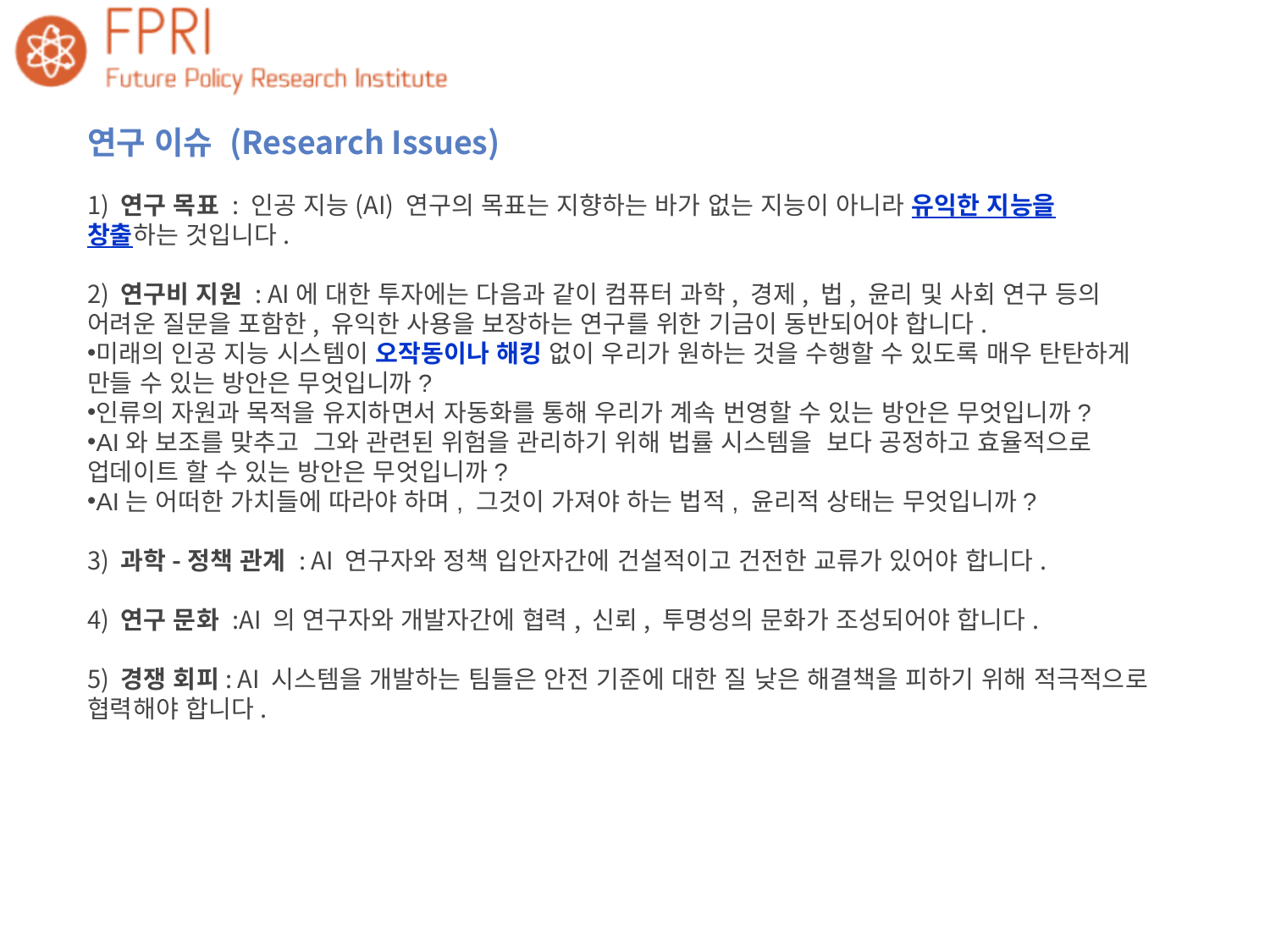

연구 이슈 (Research Issues)

1) 연구 목표 : 인공 지능(AI) 연구의 목표는 지향하는 바가 없는 지능이 아니라 유익한 지능을 창출하는 것입니다.

2) 연구비 지원 : AI에 대한 투자에는 다음과 같이 컴퓨터 과학, 경제, 법, 윤리 및 사회 연구 등의 어려운 질문을 포함한, 유익한 사용을 보장하는 연구를 위한 기금이 동반되어야 합니다.
미래의 인공 지능 시스템이 오작동이나 해킹 없이 우리가 원하는 것을 수행할 수 있도록 매우 탄탄하게 만들 수 있는 방안은 무엇입니까?
인류의 자원과 목적을 유지하면서 자동화를 통해 우리가 계속 번영할 수 있는 방안은 무엇입니까?
AI와 보조를 맞추고  그와 관련된 위험을 관리하기 위해 법률 시스템을  보다 공정하고 효율적으로 업데이트 할 수 있는 방안은 무엇입니까?
AI는 어떠한 가치들에 따라야 하며, 그것이 가져야 하는 법적, 윤리적 상태는 무엇입니까?

3) 과학-정책 관계 : AI 연구자와 정책 입안자간에 건설적이고 건전한 교류가 있어야 합니다.

4) 연구 문화 :AI 의 연구자와 개발자간에 협력, 신뢰, 투명성의 문화가 조성되어야 합니다.

5) 경쟁 회피: AI 시스템을 개발하는 팀들은 안전 기준에 대한 질 낮은 해결책을 피하기 위해 적극적으로 협력해야 합니다.